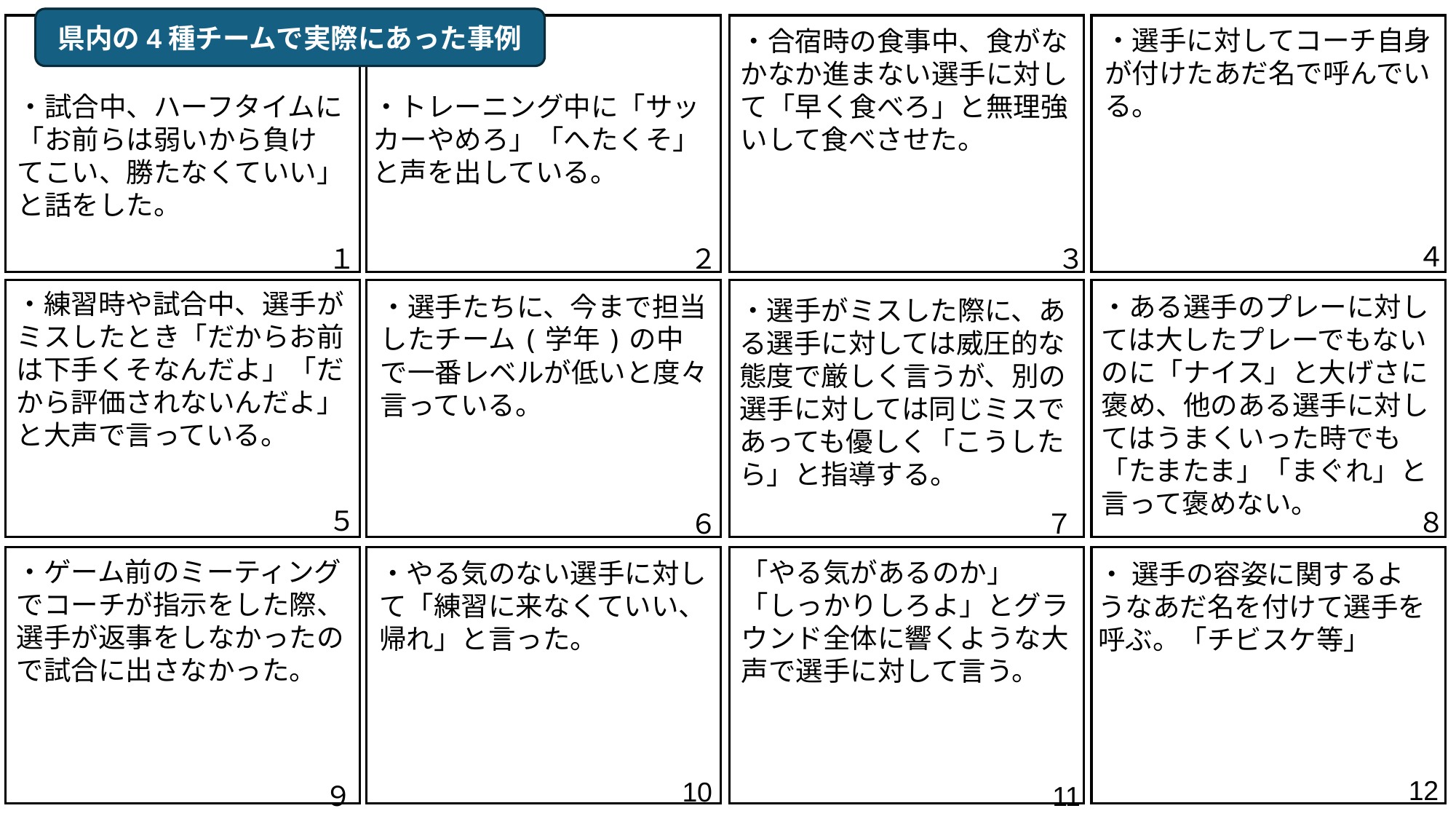

県内の4種チームで実際にあった事例

・選手に対してコーチ自身が付けたあだ名で呼んでいる。
・合宿時の食事中、食がなかなか進まない選手に対して「早く食べろ」と無理強いして食べさせた。

・試合中、ハーフタイムに「お前らは弱いから負けてこい、勝たなくていい」と話をした。

・トレーニング中に「サッカーやめろ」「へたくそ」と声を出している。
４
１
２
３

・練習時や試合中、選手がミスしたとき「だからお前は下手くそなんだよ」「だから評価されないんだよ」と大声で言っている。
・選手たちに、今まで担当したチーム(学年)の中で一番レベルが低いと度々言っている。
・ある選手のプレーに対しては大したプレーでもないのに「ナイス」と大げさに褒め、他のある選手に対してはうまくいった時でも「たまたま」「まぐれ」と言って褒めない。
・選手がミスした際に、ある選手に対しては威圧的な態度で厳しく言うが、別の選手に対しては同じミスであっても優しく「こうしたら」と指導する。
５
８
６
７

・ゲーム前のミーティングでコーチが指示をした際、選手が返事をしなかったので試合に出さなかった。
「やる気があるのか」「しっかりしろよ」とグラウンド全体に響くような大声で選手に対して言う。
・やる気のない選手に対して「練習に来なくていい、帰れ」と言った。
・ 選手の容姿に関するようなあだ名を付けて選手を呼ぶ。「チビスケ等」

12
10
９
11